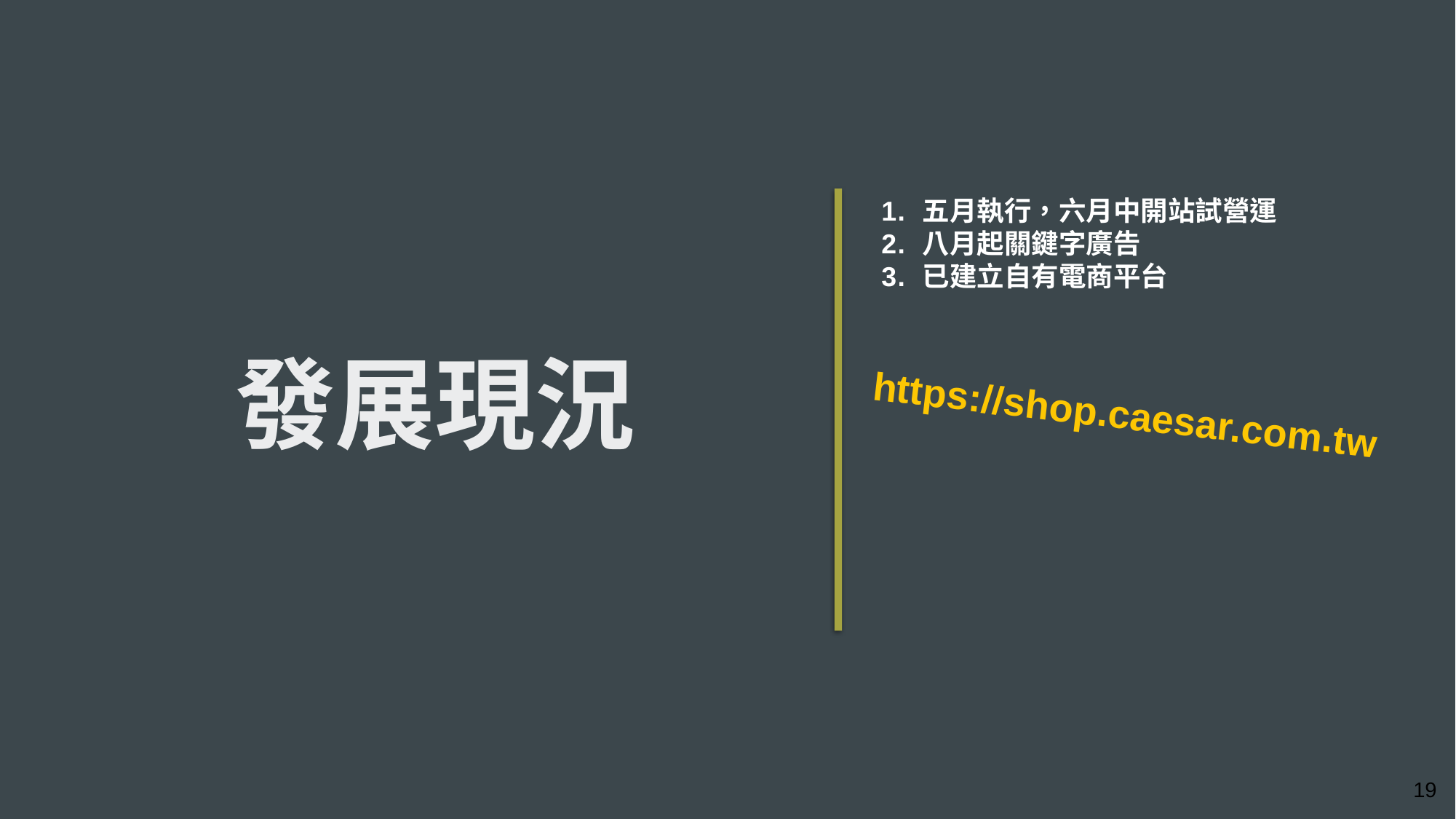

# 發展現況
五月執行，六月中開站試營運
八月起關鍵字廣告
已建立自有電商平台

https://shop.caesar.com.tw

19